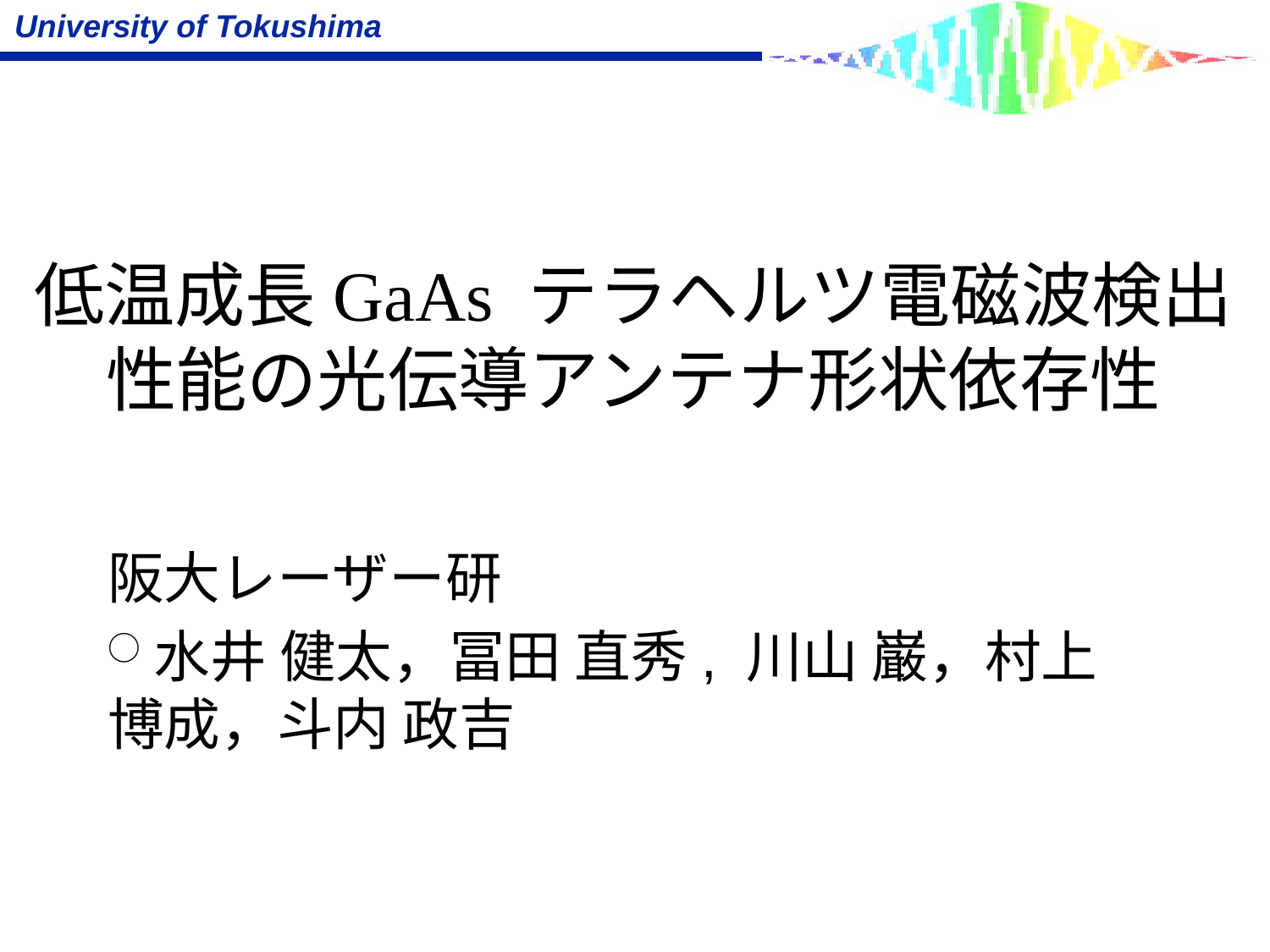

# 低温成長GaAs テラヘルツ電磁波検出性能の光伝導アンテナ形状依存性
阪大レーザー研
○水井 健太，冨田 直秀, 川山 巌，村上 博成，斗内 政吉